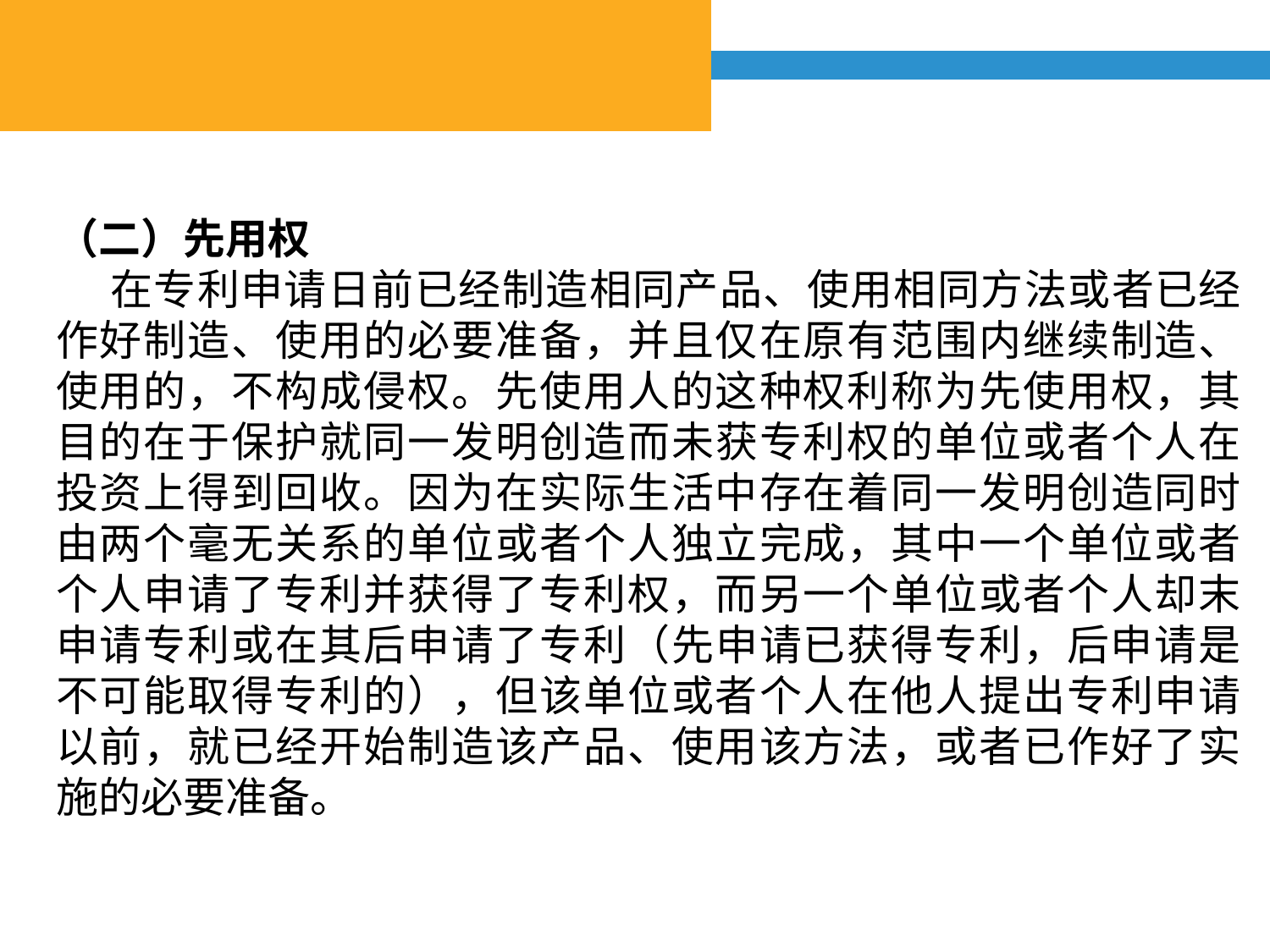

（二）先用权
    在专利申请日前已经制造相同产品、使用相同方法或者已经作好制造、使用的必要准备，并且仅在原有范围内继续制造、使用的，不构成侵权。先使用人的这种权利称为先使用权，其目的在于保护就同一发明创造而未获专利权的单位或者个人在投资上得到回收。因为在实际生活中存在着同一发明创造同时由两个毫无关系的单位或者个人独立完成，其中一个单位或者个人申请了专利并获得了专利权，而另一个单位或者个人却末申请专利或在其后申请了专利（先申请已获得专利，后申请是不可能取得专利的），但该单位或者个人在他人提出专利申请以前，就已经开始制造该产品、使用该方法，或者已作好了实施的必要准备。